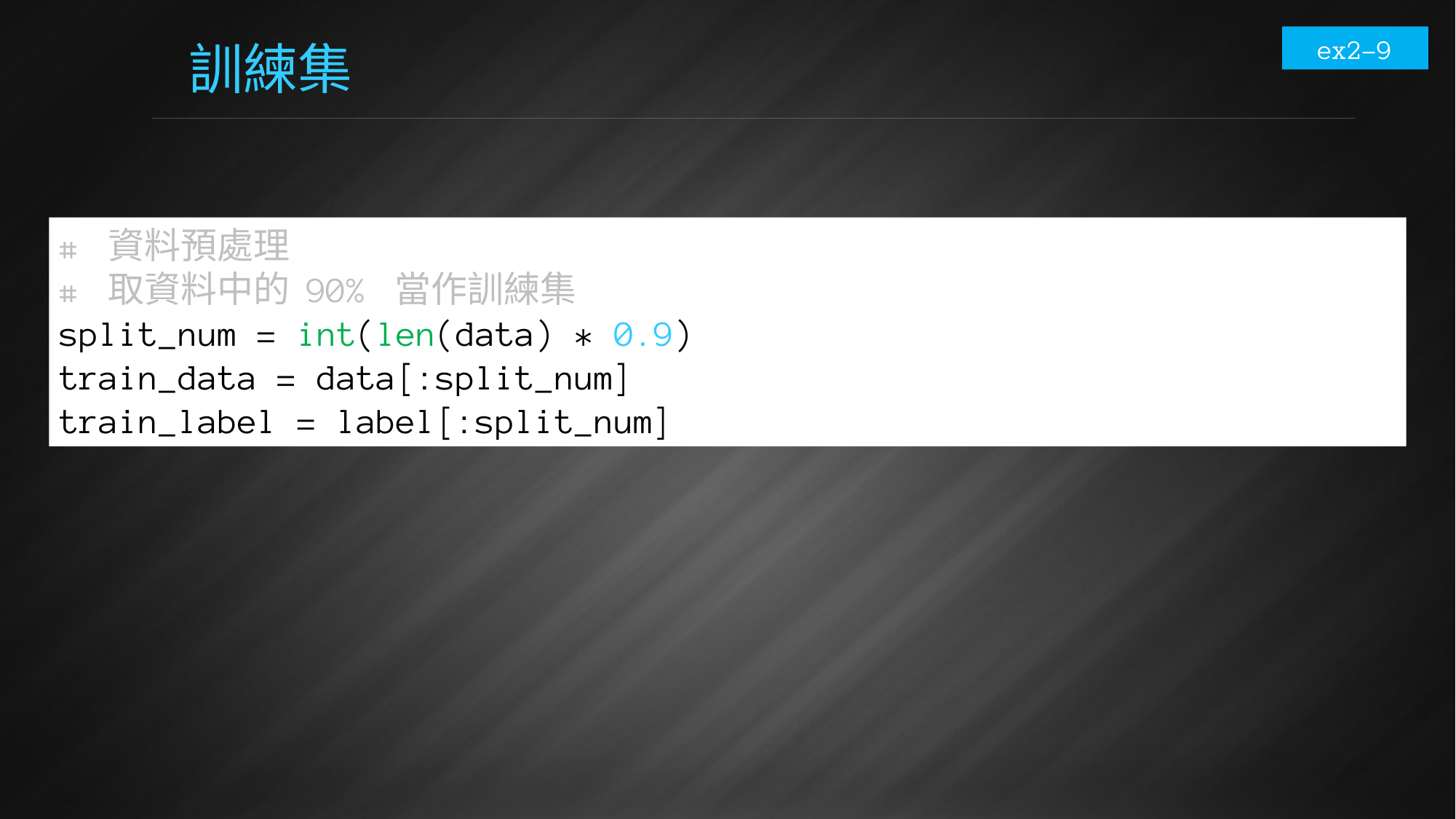

ex2-9
# 訓練集
# 資料預處理
# 取資料中的 90% 當作訓練集
split_num = int(len(data) * 0.9)
train_data = data[:split_num]
train_label = label[:split_num]